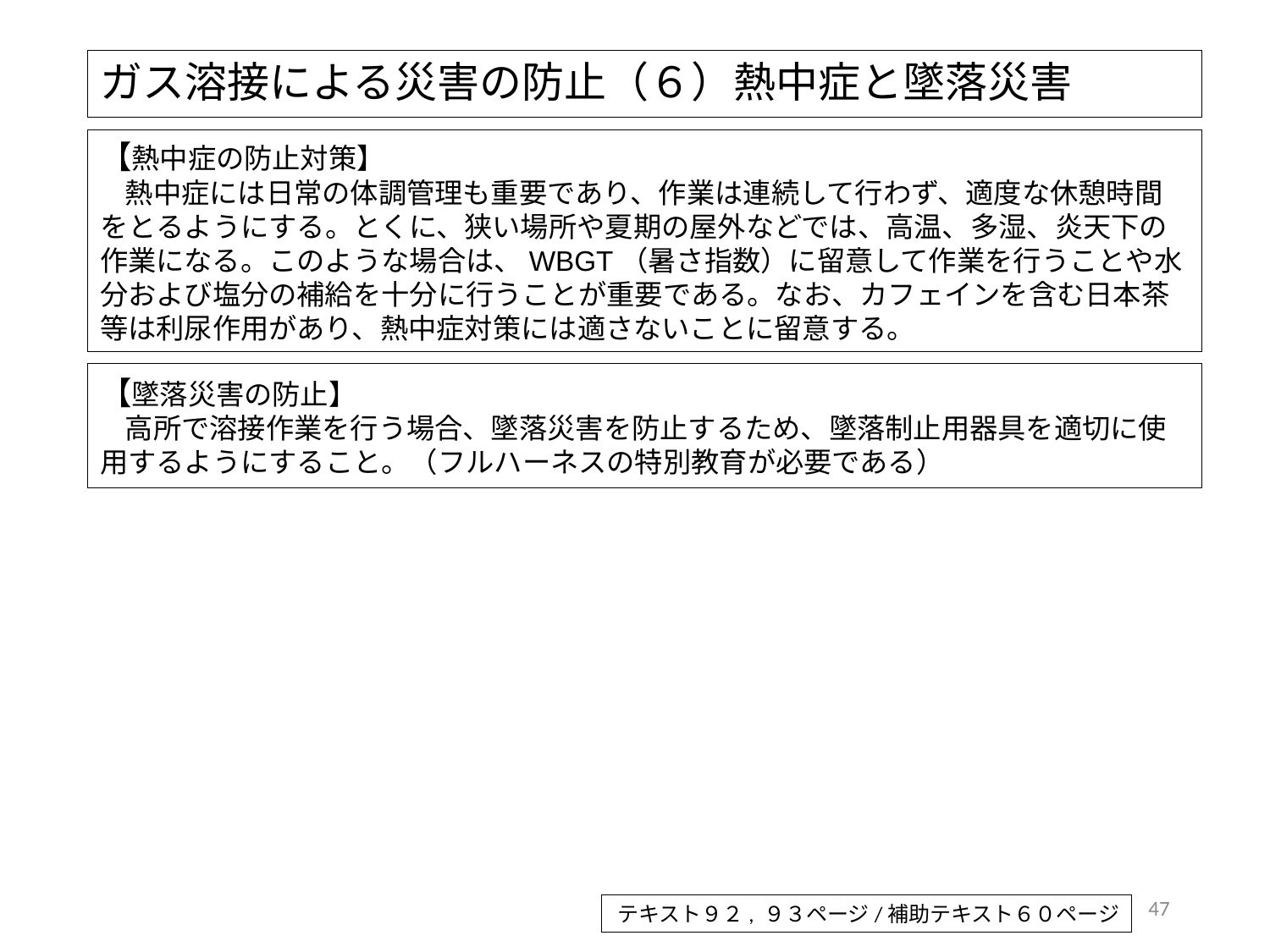

# ガス溶接による災害の防止（６）熱中症と墜落災害
【熱中症の防止対策】
熱中症には日常の体調管理も重要であり、作業は連続して行わず、適度な休憩時間をとるようにする。とくに、狭い場所や夏期の屋外などでは、高温、多湿、炎天下の作業になる。このような場合は、WBGT（暑さ指数）に留意して作業を行うことや水分および塩分の補給を十分に行うことが重要である。なお、カフェインを含む日本茶等は利尿作用があり、熱中症対策には適さないことに留意する。
【墜落災害の防止】
高所で溶接作業を行う場合、墜落災害を防止するため、墜落制止用器具を適切に使用するようにすること。（フルハーネスの特別教育が必要である）
47
テキスト９２, ９３ページ/補助テキスト６０ページ